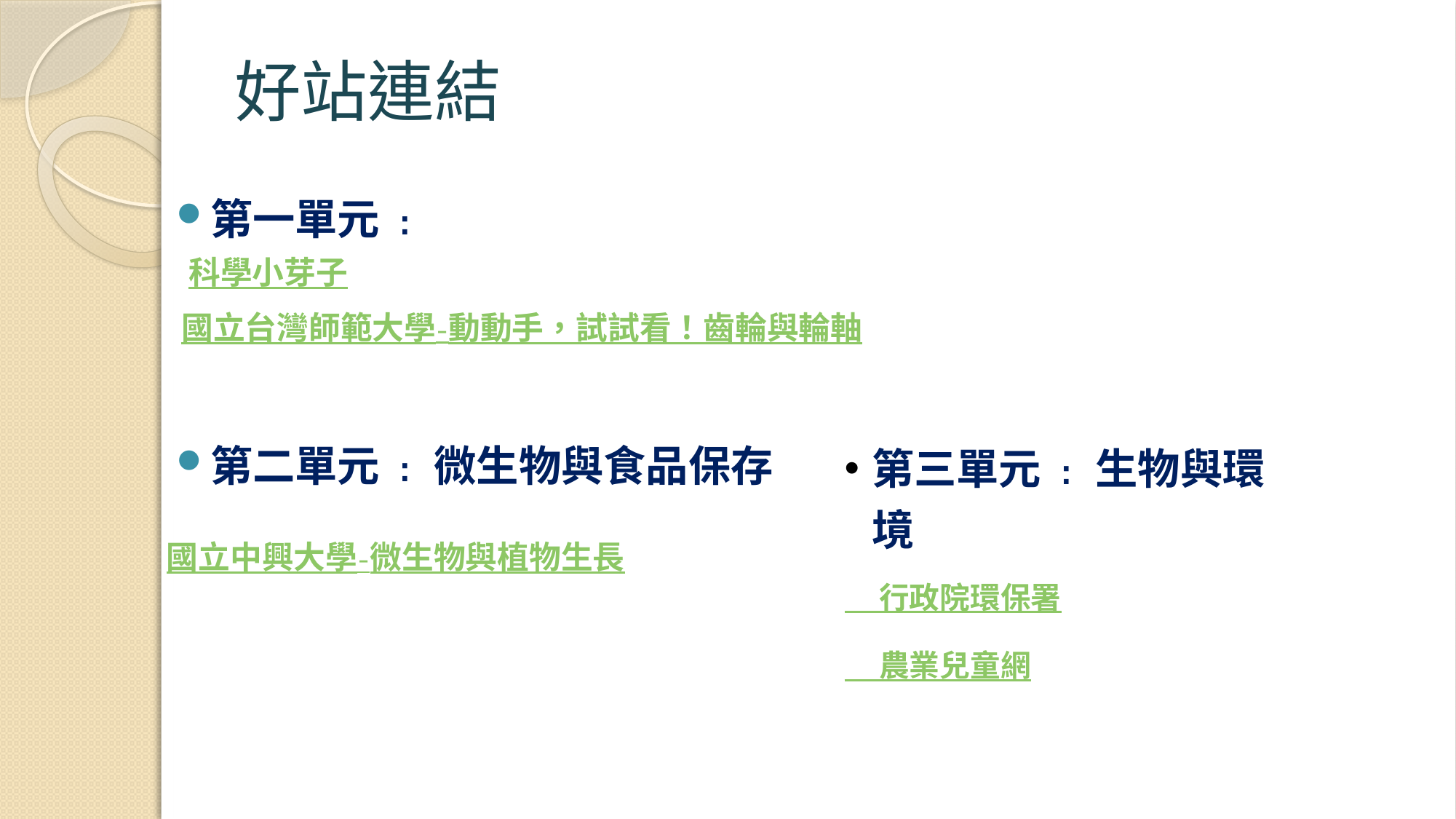

# 好站連結
第一單元 :
  科學小芽子
 國立台灣師範大學-動動手，試試看！齒輪與輪軸

第二單元 : 微生物與食品保存

國立中興大學-微生物與植物生長

第三單元 : 生物與環境
     行政院環保署
     農業兒童網